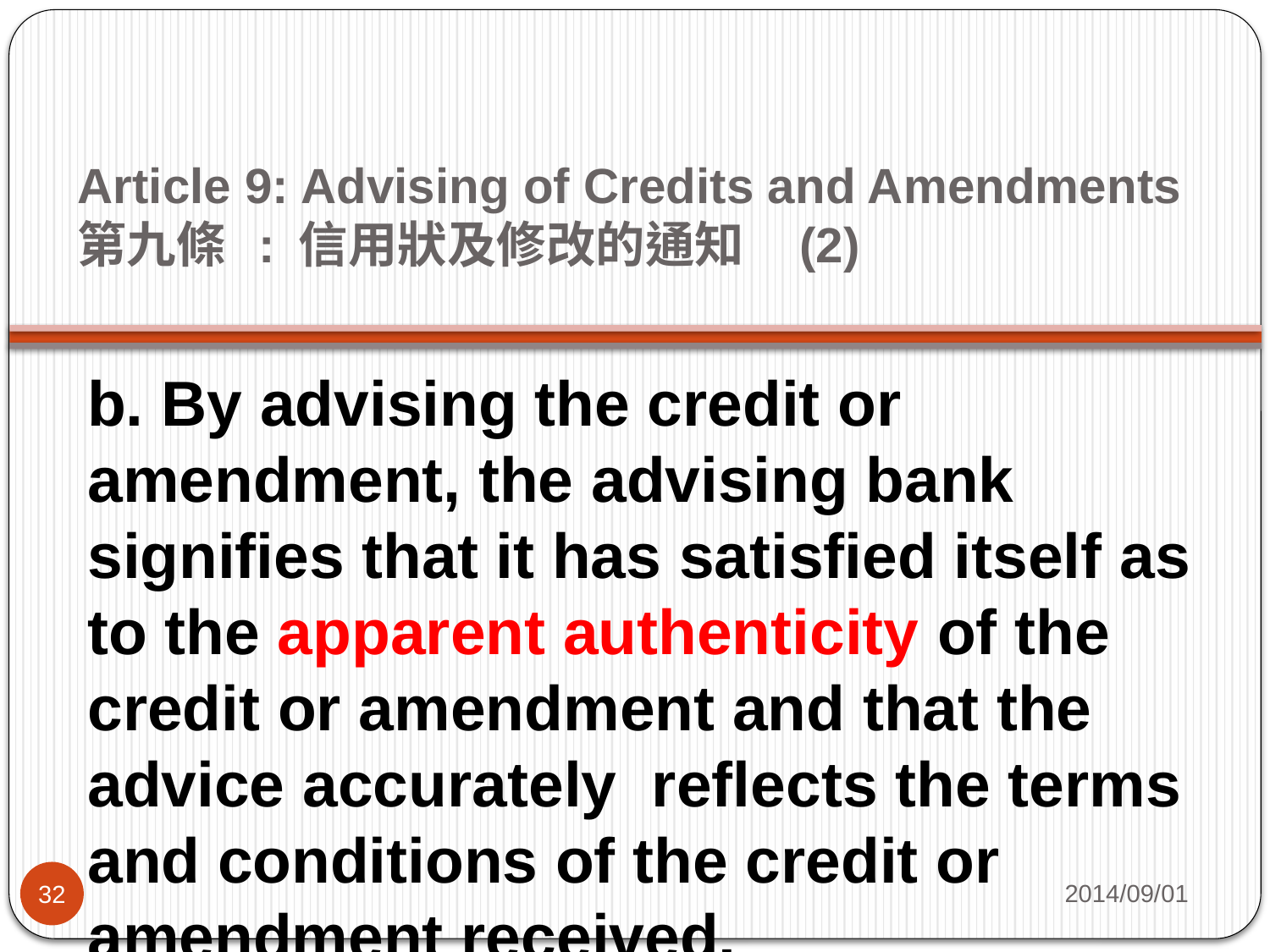

# Article 9: Advising of Credits and Amendments   第九條  : 信用狀及修改的通知    (2)
b. By advising the credit or amendment, the advising bank signifies that it has satisfied itself as to the apparent authenticity of the credit or amendment and that the advice accurately  reflects the terms and conditions of the credit or amendment received.
2014/09/01
32